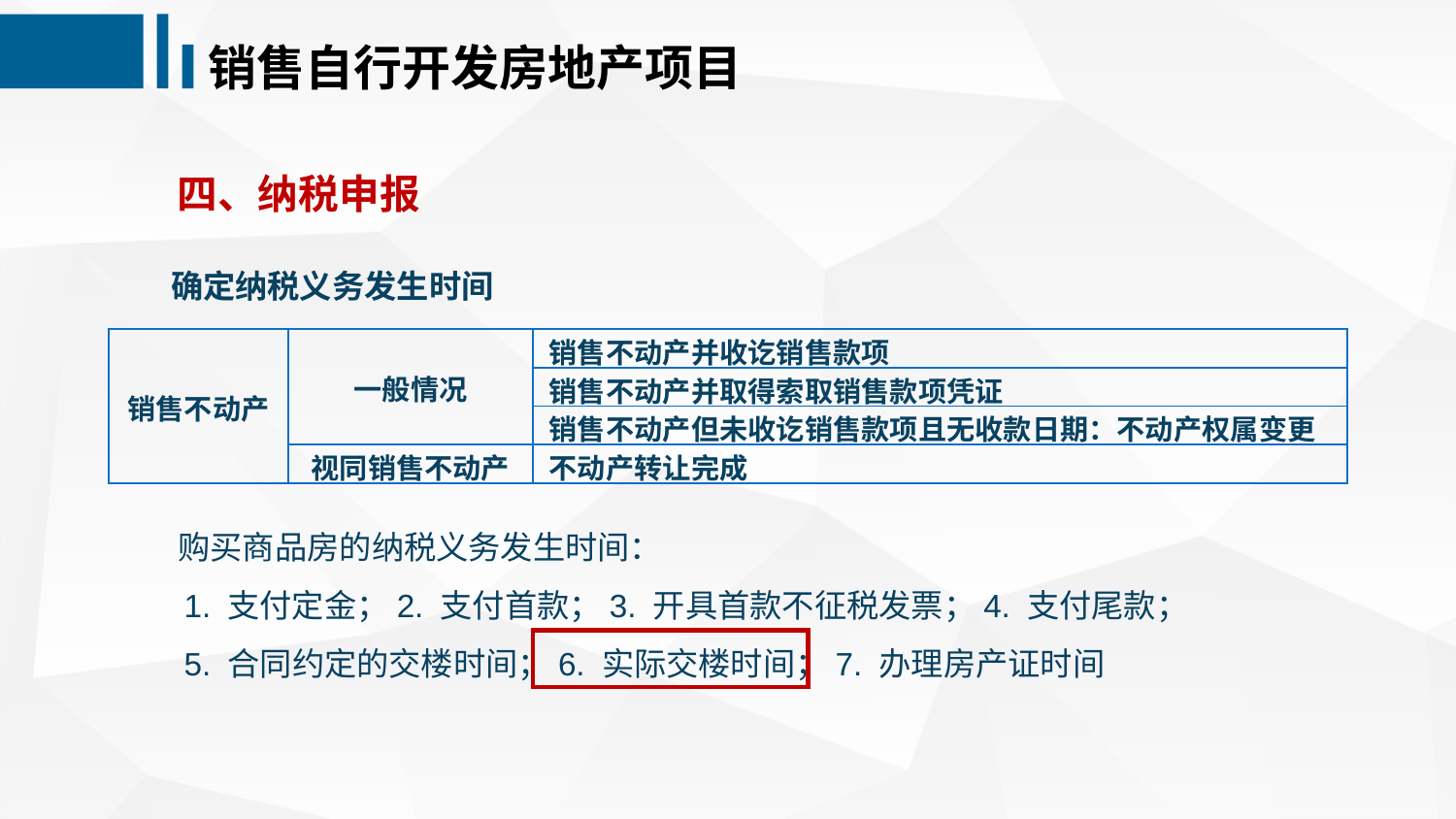

销售自行开发房地产项目
      四、纳税申报

       确定纳税义务发生时间

        购买商品房的纳税义务发生时间：
        1. 支付定金；2. 支付首款；3. 开具首款不征税发票；4. 支付尾款；
        5. 合同约定的交楼时间；6. 实际交楼时间；7. 办理房产证时间
| 销售不动产 | 一般情况 | 销售不动产并收讫销售款项 |
| --- | --- | --- |
|  |  | 销售不动产并取得索取销售款项凭证 |
|  |  | 销售不动产但未收讫销售款项且无收款日期：不动产权属变更 |
|  | 视同销售不动产 | 不动产转让完成 |